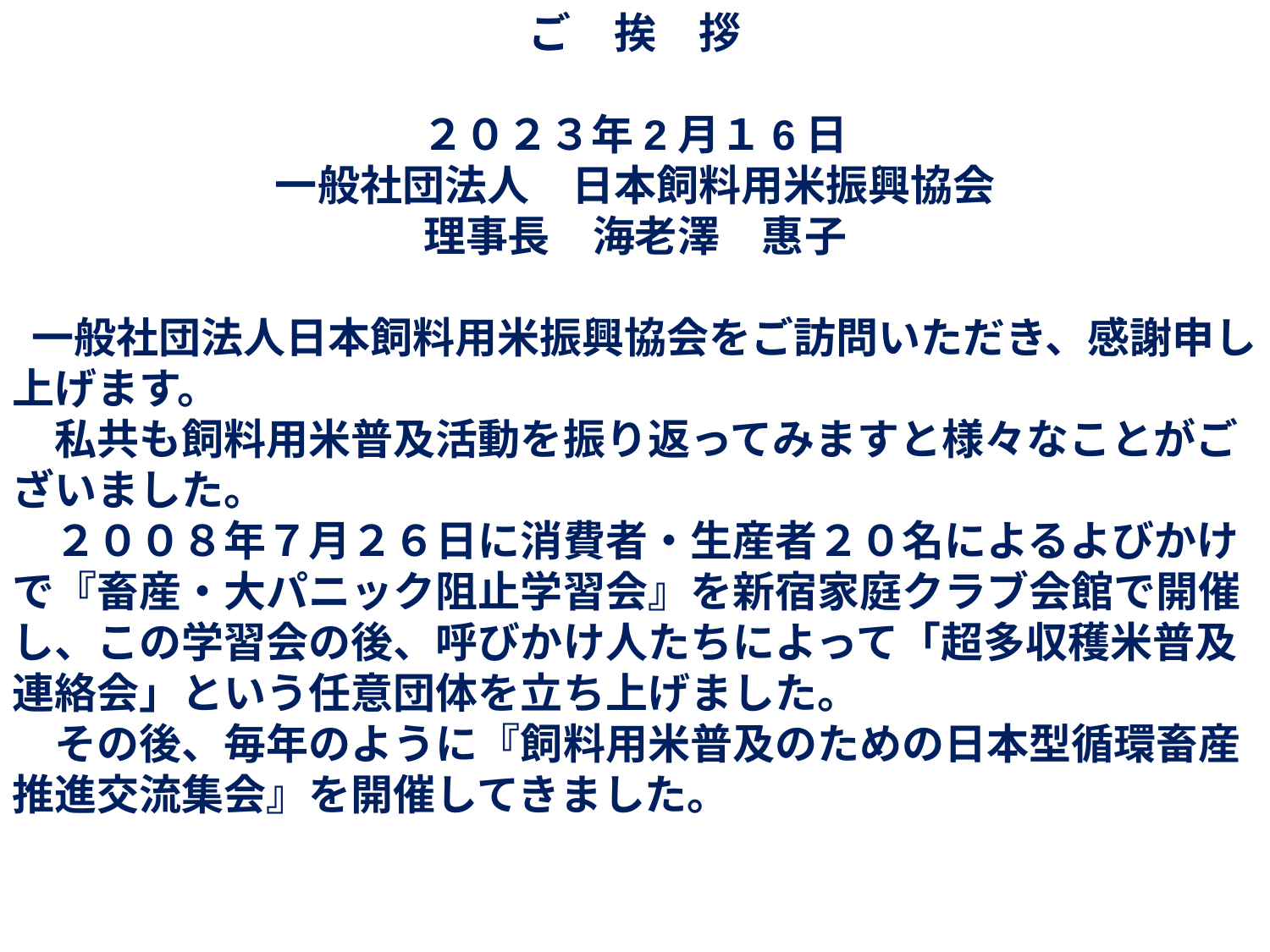

ご　挨　拶

２０２３年2月１6日
一般社団法人　日本飼料用米振興協会
理事長　海老澤　惠子

 一般社団法人日本飼料用米振興協会をご訪問いただき、感謝申し上げます。
　私共も飼料用米普及活動を振り返ってみますと様々なことがございました。
　２００８年７月２６日に消費者・生産者２０名によるよびかけで『畜産・大パニック阻止学習会』を新宿家庭クラブ会館で開催し、この学習会の後、呼びかけ人たちによって「超多収穫米普及連絡会」という任意団体を立ち上げました。
　その後、毎年のように『飼料用米普及のための日本型循環畜産推進交流集会』を開催してきました。